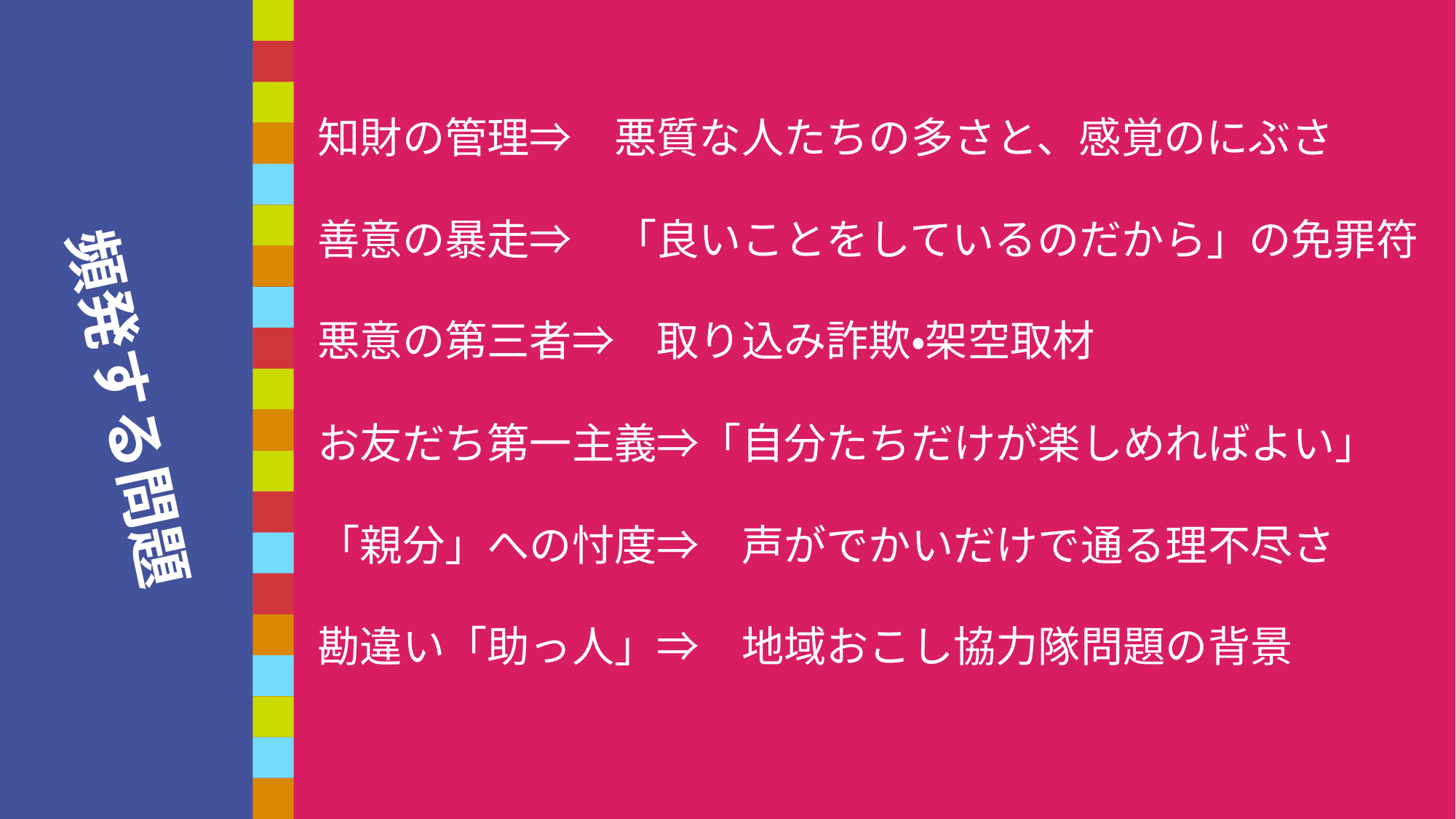

知財の管理⇒　悪質な人たちの多さと、感覚のにぶさ

善意の暴走⇒　「良いことをしているのだから」の免罪符

悪意の第三者⇒　取り込み詐欺・架空取材

お友だち第一主義⇒「自分たちだけが楽しめればよい」

「親分」への忖度⇒　声がでかいだけで通る理不尽さ

勘違い「助っ人」⇒　地域おこし協力隊問題の背景
# 頻発する問題